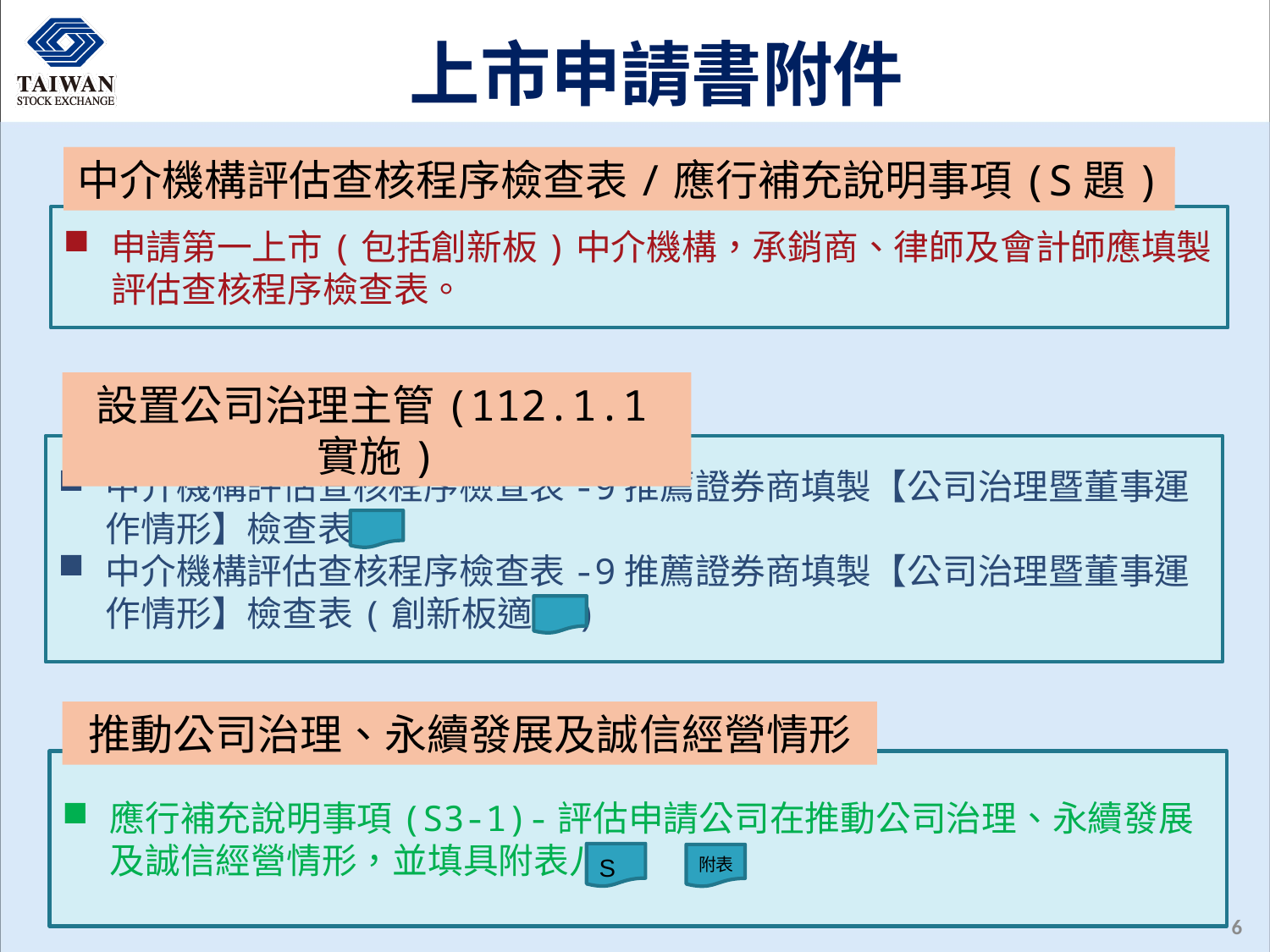

上市申請書附件

中介機構評估查核程序檢查表/應行補充說明事項(S題)
申請第一上市(包括創新板)中介機構，承銷商、律師及會計師應填製評估查核程序檢查表。
設置公司治理主管(112.1.1實施)
中介機構評估查核程序檢查表-9推薦證券商填製【公司治理暨董事運作情形】檢查表
中介機構評估查核程序檢查表-9推薦證券商填製【公司治理暨董事運作情形】檢查表(創新板適用)

推動公司治理、永續發展及誠信經營情形
應行補充說明事項(S3-1)-評估申請公司在推動公司治理、永續發展及誠信經營情形，並填具附表八。

S
附表
6